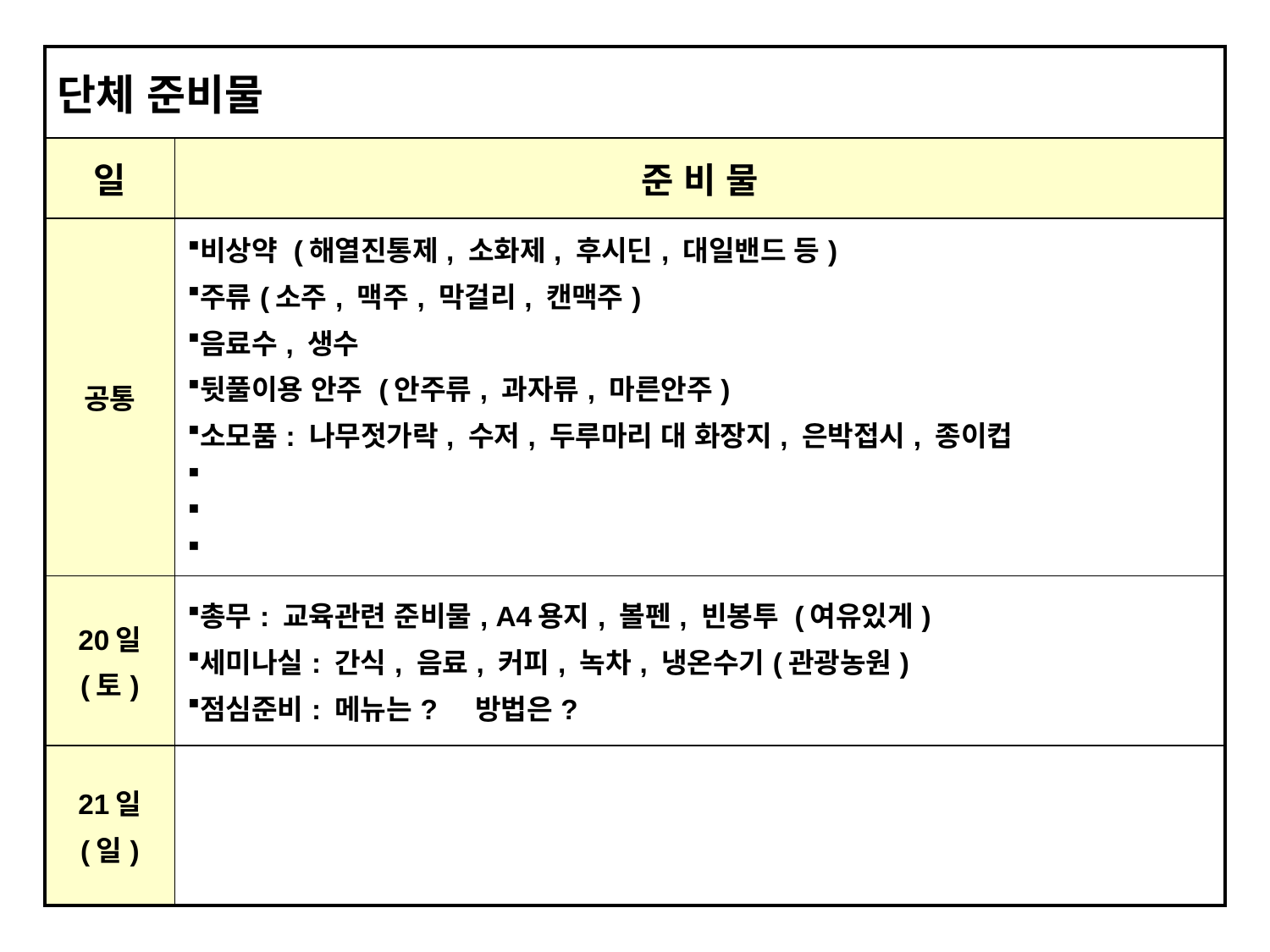

| 단체 준비물 |  |
| --- | --- |
| 일 | 준 비 물 |
| 공통 | 비상약 (해열진통제, 소화제, 후시딘, 대일밴드 등) 주류(소주, 맥주, 막걸리, 캔맥주) 음료수, 생수 뒷풀이용 안주 (안주류, 과자류, 마른안주) 소모품: 나무젓가락, 수저, 두루마리 대 화장지, 은박접시, 종이컵 |
| 20일 (토) | 총무: 교육관련 준비물, A4용지, 볼펜, 빈봉투 (여유있게) 세미나실: 간식, 음료, 커피, 녹차, 냉온수기(관광농원) 점심준비: 메뉴는? 방법은? |
| 21일 (일) |  |